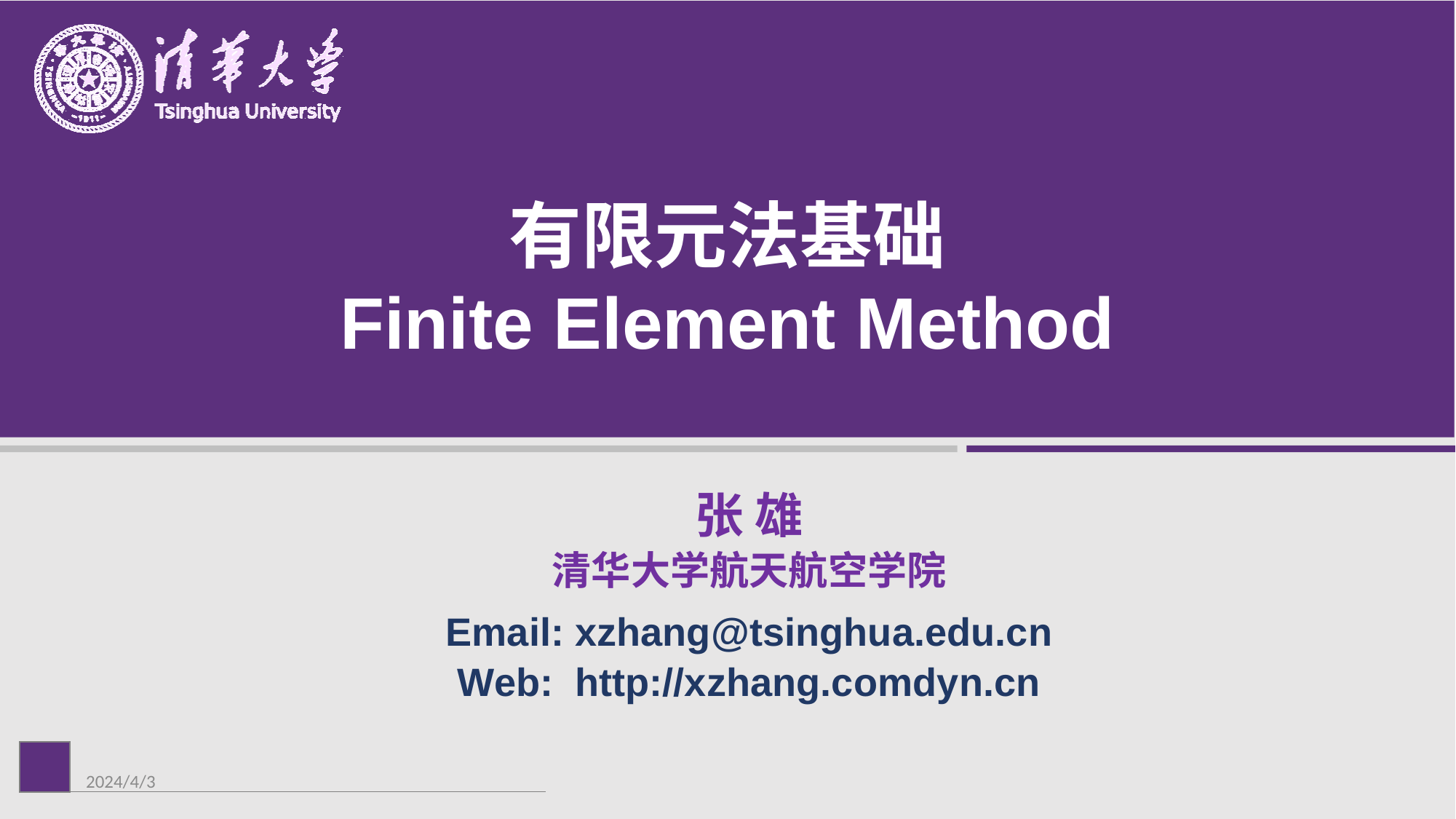

# 有限元法基础 Finite Element Method
张 雄
清华大学航天航空学院
Email: xzhang@tsinghua.edu.cn
Web:  http://xzhang.comdyn.cn